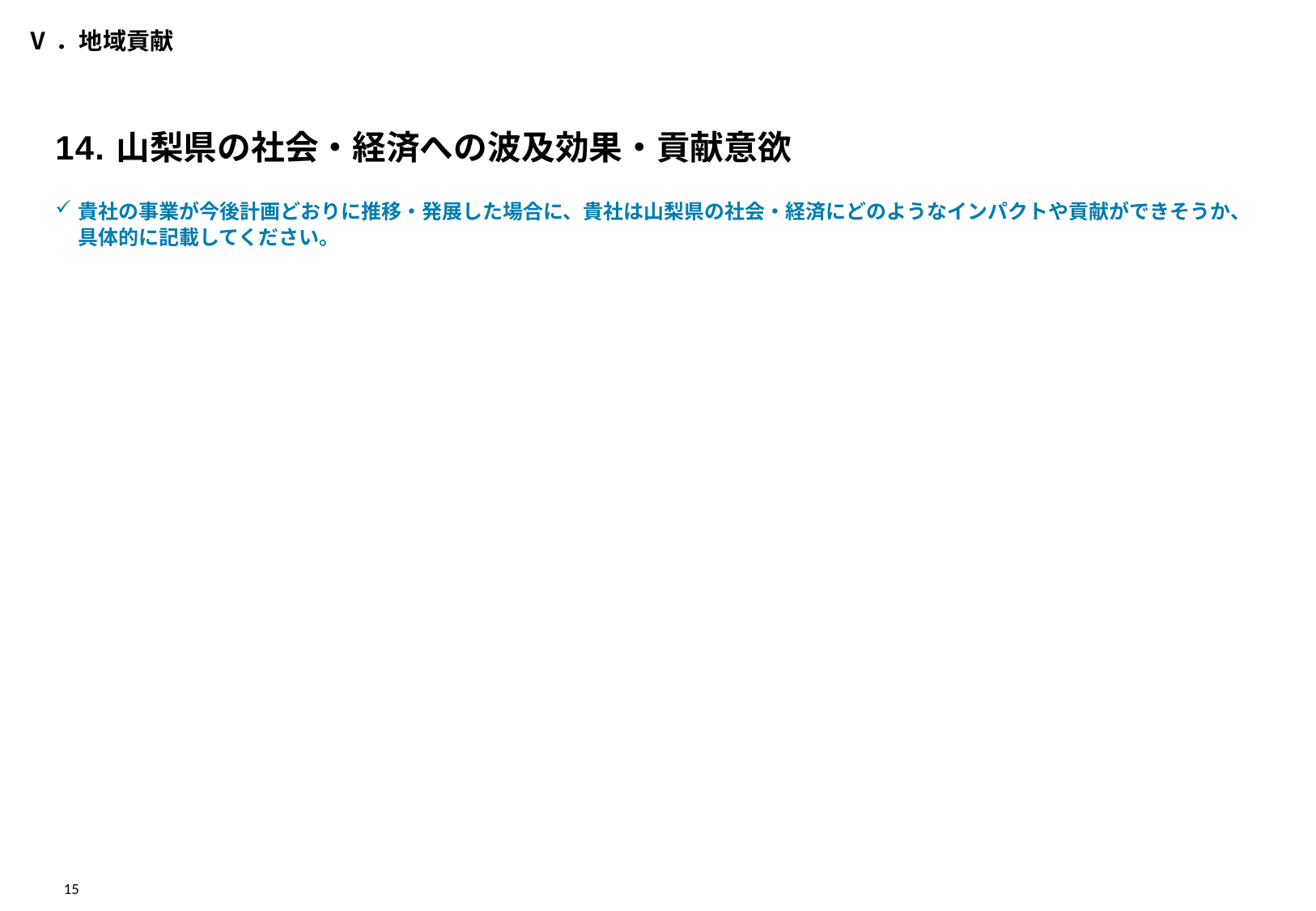

Ⅴ．地域貢献
# 山梨県の社会・経済への波及効果・貢献意欲
貴社の事業が今後計画どおりに推移・発展した場合に、貴社は山梨県の社会・経済にどのようなインパクトや貢献ができそうか、具体的に記載してください。
15